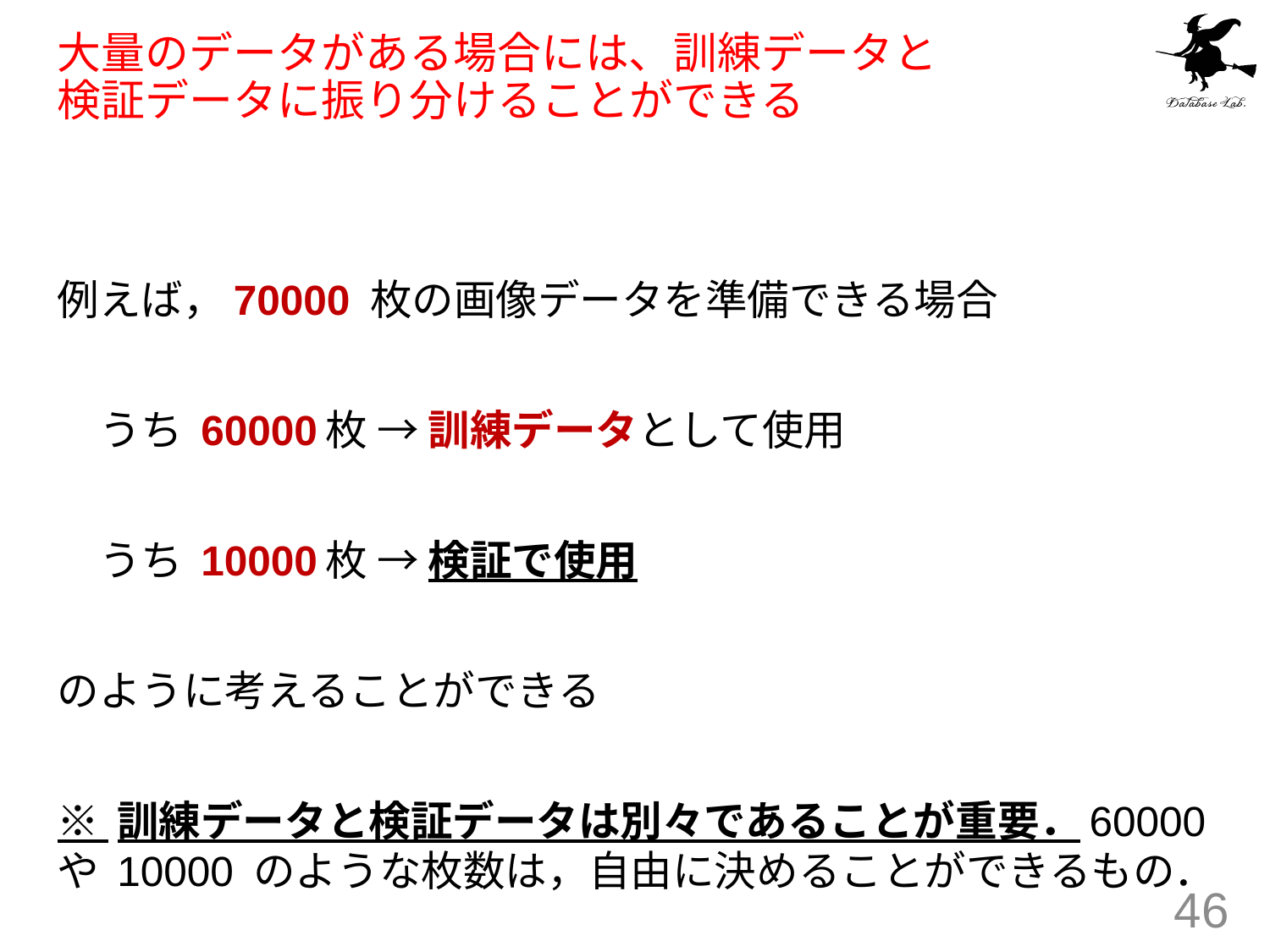

# 大量のデータがある場合には、訓練データと 検証データに振り分けることができる
例えば，70000 枚の画像データを準備できる場合

　うち 60000枚 → 訓練データとして使用

　うち 10000枚 → 検証で使用

のように考えることができる

※ 訓練データと検証データは別々であることが重要．60000 や 10000 のような枚数は，自由に決めることができるもの．
46